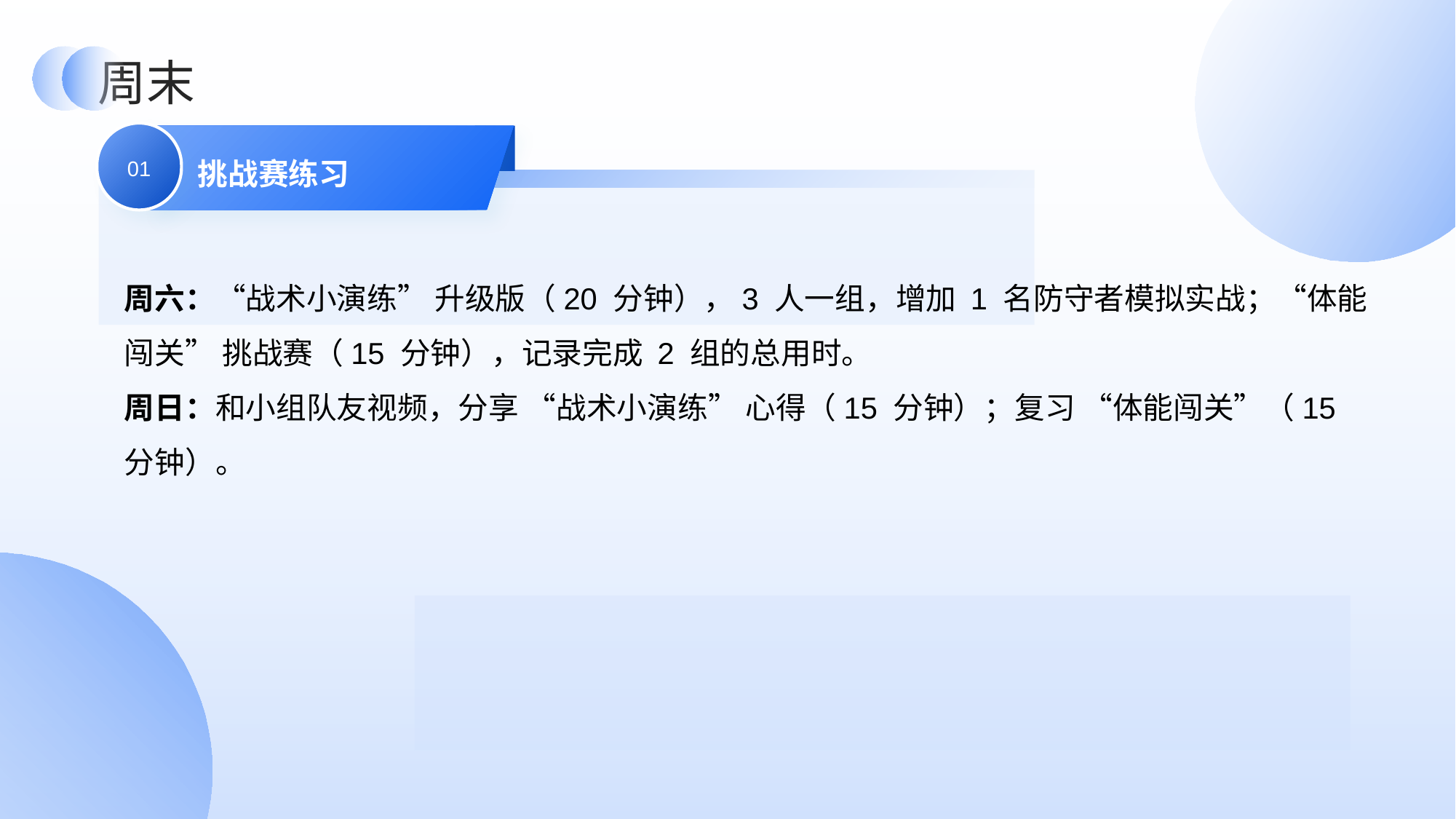

周末

挑战赛练习
01

周六：“战术小演练” 升级版（20 分钟），3 人一组，增加 1 名防守者模拟实战；“体能闯关” 挑战赛（15 分钟），记录完成 2 组的总用时。​
周日：和小组队友视频，分享 “战术小演练” 心得（15 分钟）；复习 “体能闯关”（15 分钟）。